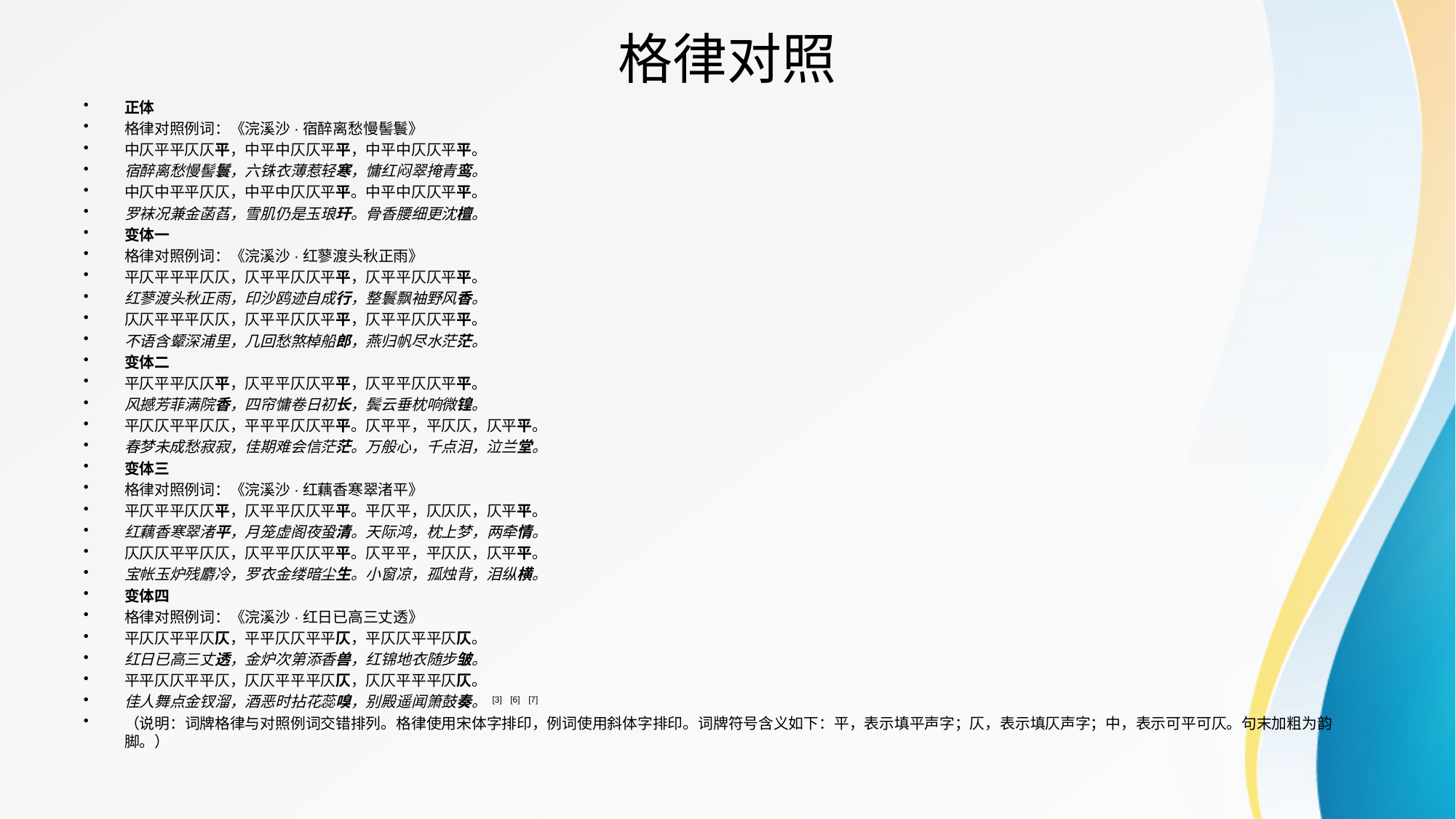

# 格律对照
正体
格律对照例词：《浣溪沙·宿醉离愁慢髻鬟》
中仄平平仄仄平，中平中仄仄平平，中平中仄仄平平。
宿醉离愁慢髻鬟，六铢衣薄惹轻寒，慵红闷翠掩青鸾。
中仄中平平仄仄，中平中仄仄平平。中平中仄仄平平。
罗袜况兼金菡萏，雪肌仍是玉琅玕。骨香腰细更沈檀。
变体一
格律对照例词：《浣溪沙·红蓼渡头秋正雨》
平仄平平平仄仄，仄平平仄仄平平，仄平平仄仄平平。
红蓼渡头秋正雨，印沙鸥迹自成行，整鬟飘袖野风香。
仄仄平平平仄仄，仄平平仄仄平平，仄平平仄仄平平。
不语含颦深浦里，几回愁煞棹船郎，燕归帆尽水茫茫。
变体二
平仄平平仄仄平，仄平平仄仄平平，仄平平仄仄平平。
风撼芳菲满院香，四帘慵卷日初长，鬓云垂枕响微锽。
平仄仄平平仄仄，平平平仄仄平平。仄平平，平仄仄，仄平平。
春梦未成愁寂寂，佳期难会信茫茫。万般心，千点泪，泣兰堂。
变体三
格律对照例词：《浣溪沙·红藕香寒翠渚平》
平仄平平仄仄平，仄平平仄仄平平。平仄平，仄仄仄，仄平平。
红藕香寒翠渚平，月笼虚阁夜蛩清。天际鸿，枕上梦，两牵情。
仄仄仄平平仄仄，仄平平仄仄平平。仄平平，平仄仄，仄平平。
宝帐玉炉残麝冷，罗衣金缕暗尘生。小窗凉，孤烛背，泪纵横。
变体四
格律对照例词：《浣溪沙·红日已高三丈透》
平仄仄平平仄仄，平平仄仄平平仄，平仄仄平平仄仄。
红日已高三丈透，金炉次第添香兽，红锦地衣随步皱。
平平仄仄平平仄，仄仄平平平仄仄，仄仄平平平仄仄。
佳人舞点金钗溜，酒恶时拈花蕊嗅，别殿遥闻箫鼓奏。 [3]  [6]  [7]
（说明：词牌格律与对照例词交错排列。格律使用宋体字排印，例词使用斜体字排印。词牌符号含义如下：平，表示填平声字；仄，表示填仄声字；中，表示可平可仄。句末加粗为韵脚。）